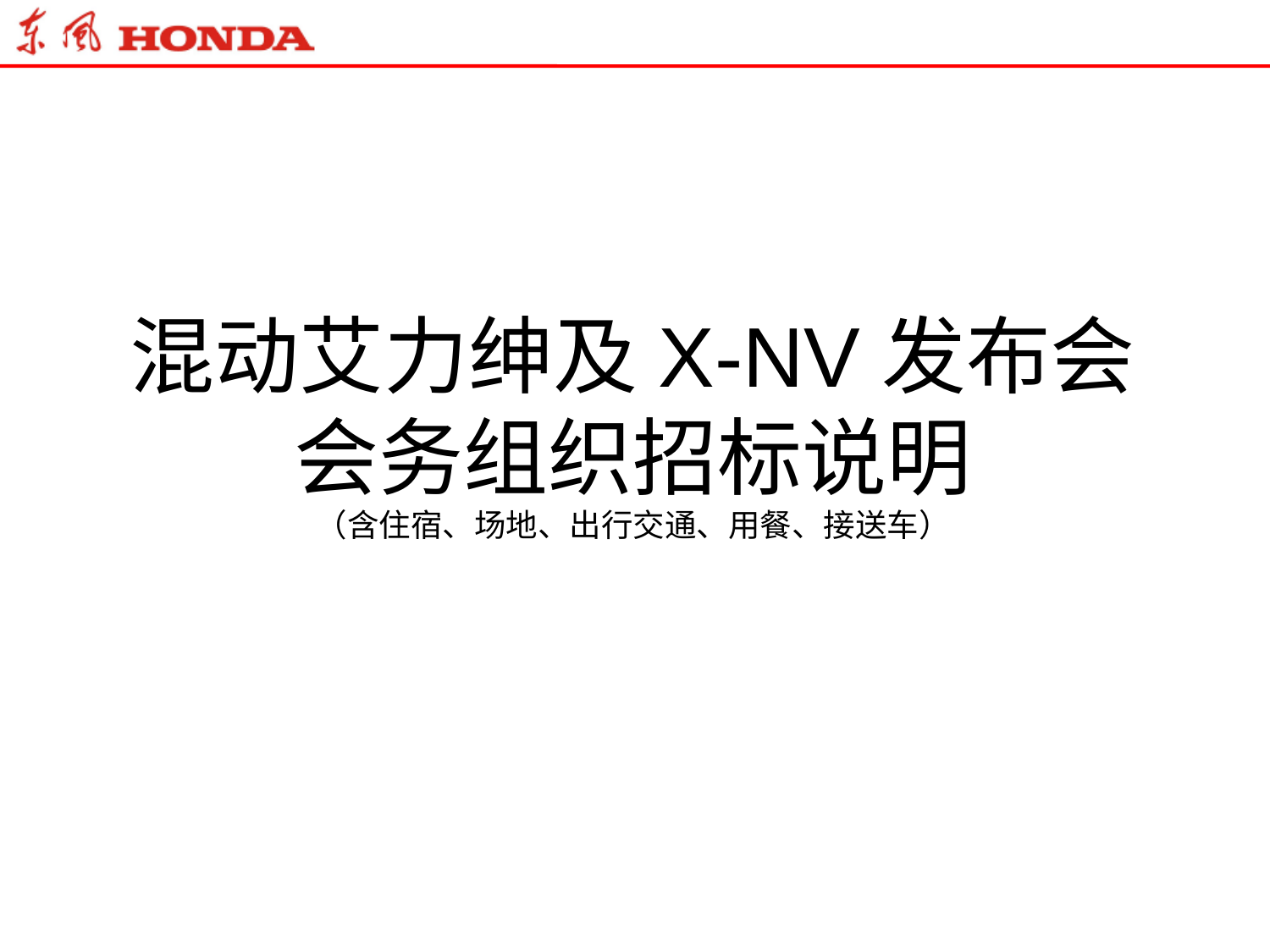

2VM发布会会务
混动艾力绅及X-NV发布会
会务组织招标说明
（含住宿、场地、出行交通、用餐、接送车）